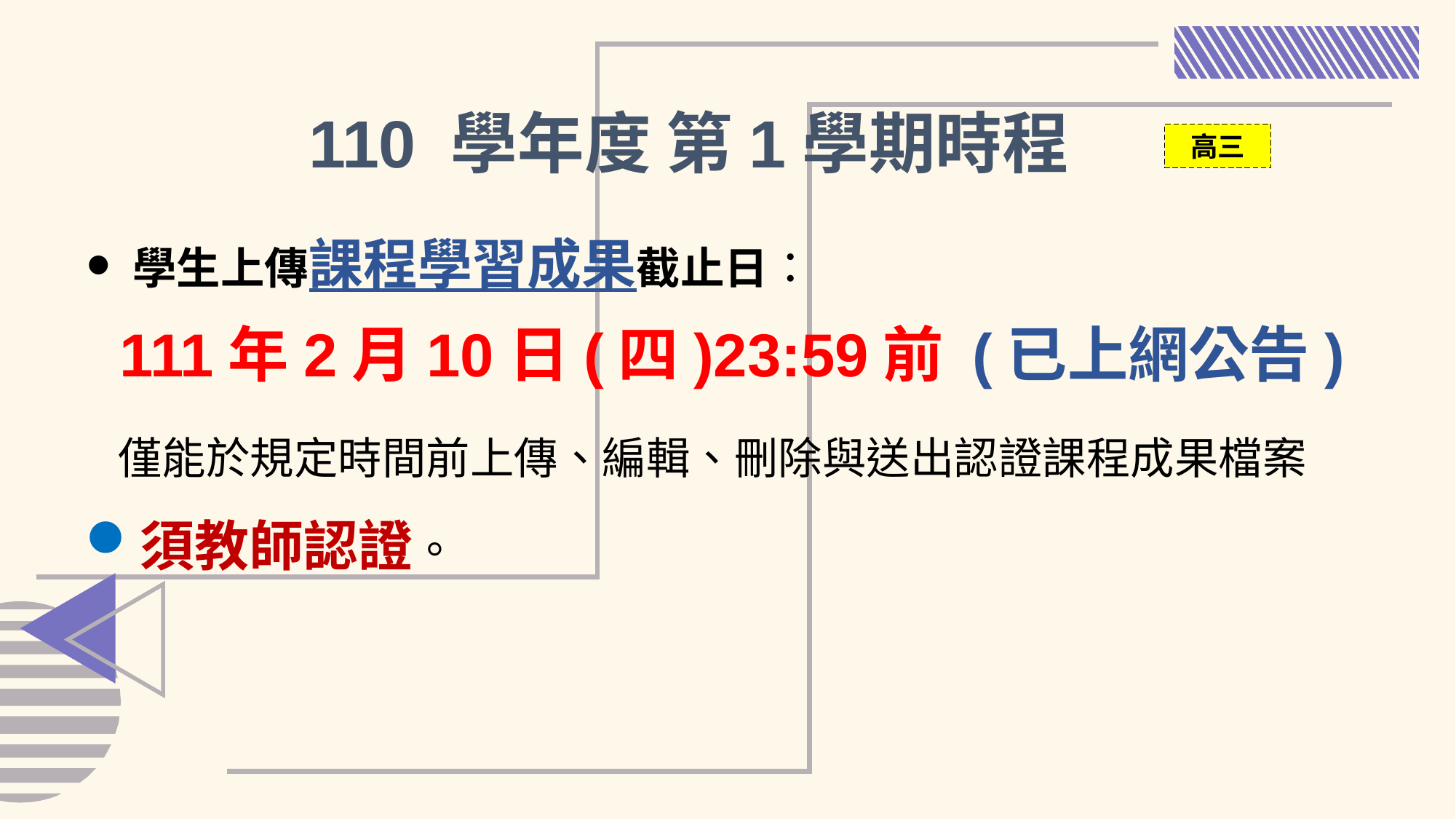

110 學年度 第1學期時程
高三
 學生上傳課程學習成果截止日：
  111年2月10日(四)23:59前 (已上網公告)
   僅能於規定時間前上傳、編輯、刪除與送出認證課程成果檔案
須教師認證。